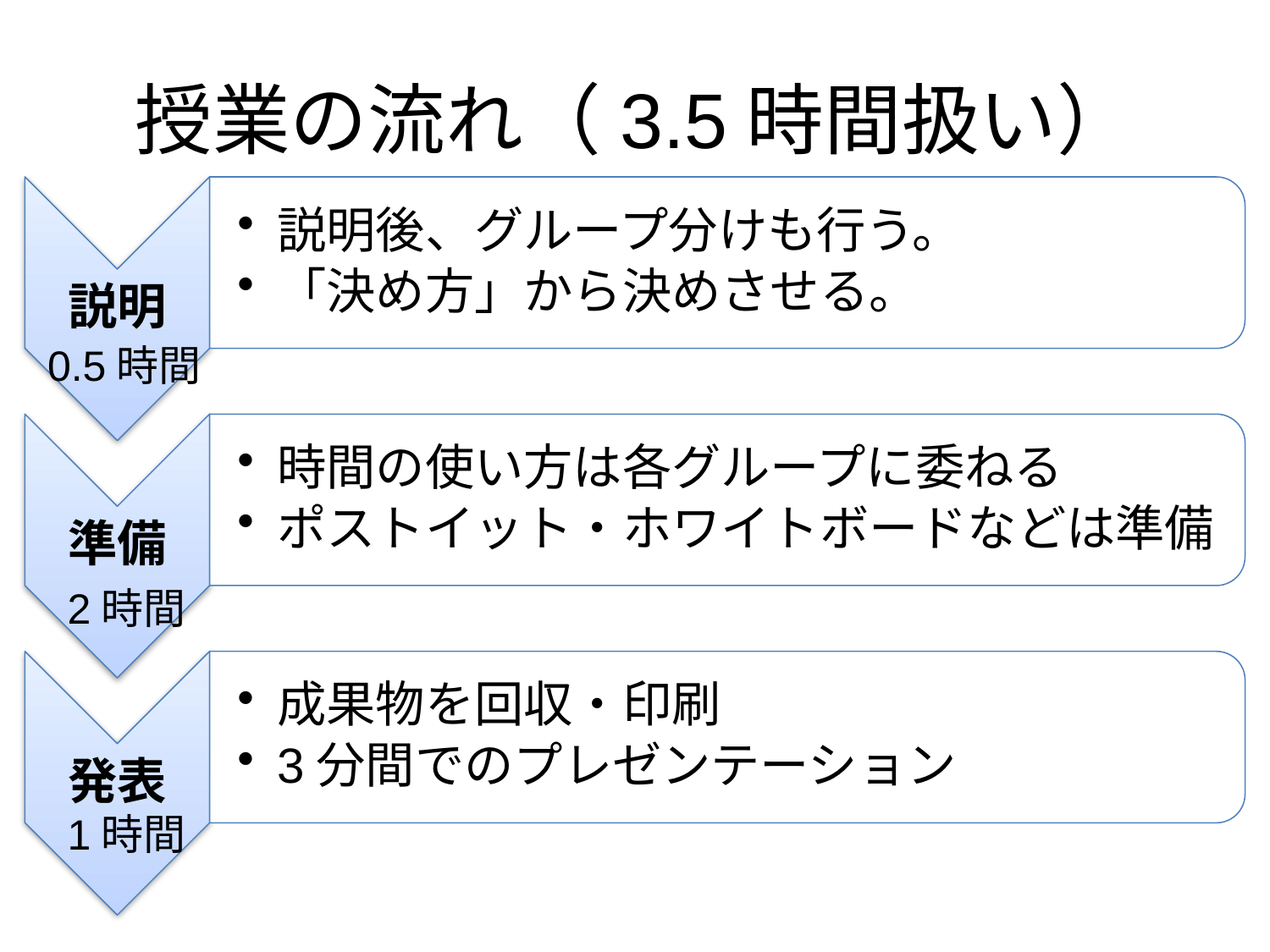

# 授業の流れ（3.5時間扱い）
説明
説明後、グループ分けも行う。
「決め方」から決めさせる。
準備
時間の使い方は各グループに委ねる
ポストイット・ホワイトボードなどは準備
発表
成果物を回収・印刷
3分間でのプレゼンテーション
0.5時間
2時間
1時間